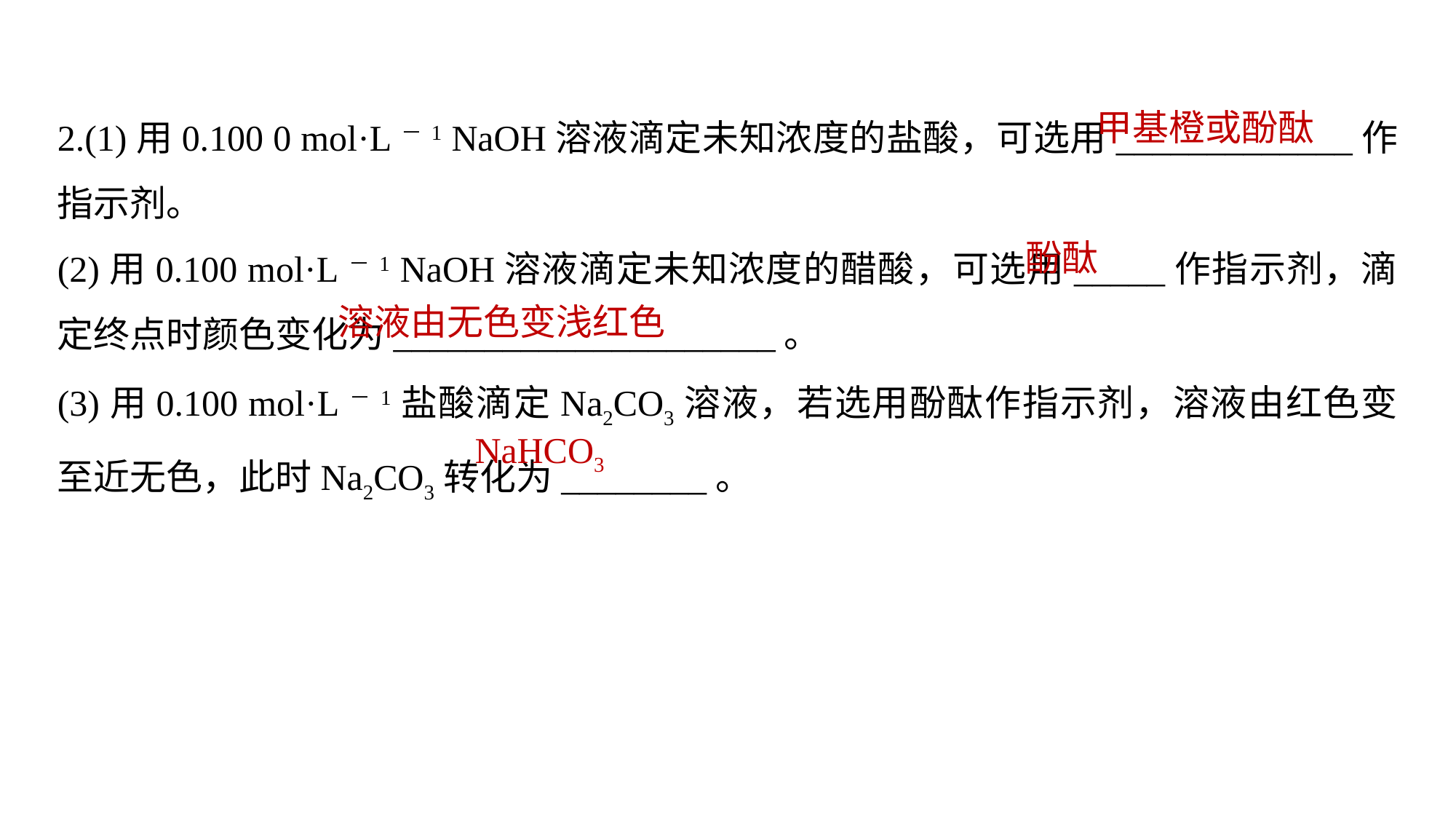

2.(1)用0.100 0 mol·L－1 NaOH溶液滴定未知浓度的盐酸，可选用_____________作指示剂。
(2)用0.100 mol·L－1 NaOH溶液滴定未知浓度的醋酸，可选用_____作指示剂，滴定终点时颜色变化为_____________________。
(3)用0.100 mol·L－1盐酸滴定Na2CO3溶液，若选用酚酞作指示剂，溶液由红色变至近无色，此时Na2CO3转化为________。
甲基橙或酚酞
酚酞
溶液由无色变浅红色
NaHCO3